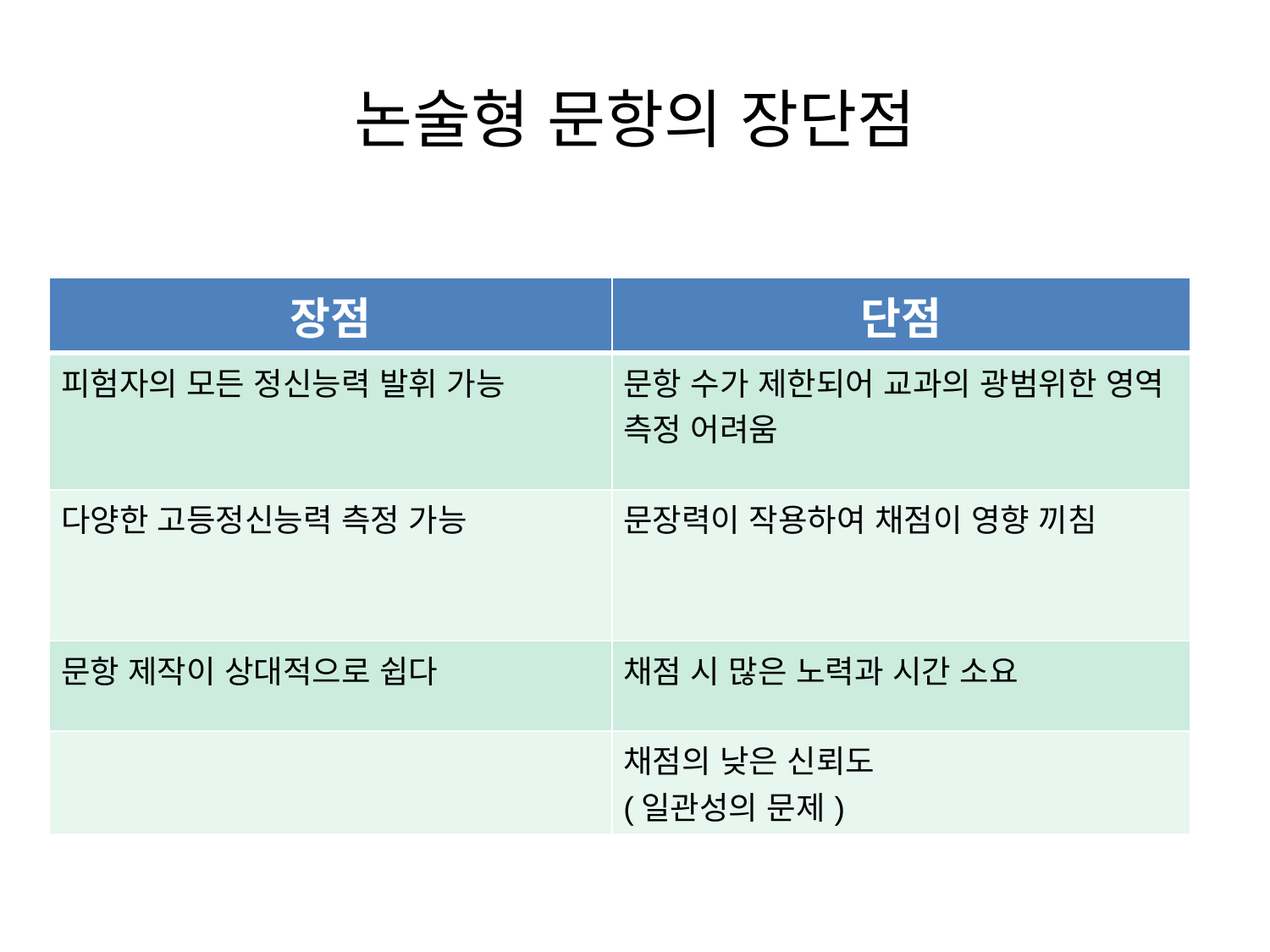

# 논술형 문항의 장단점
| 장점 | 단점 |
| --- | --- |
| 피험자의 모든 정신능력 발휘 가능 | 문항 수가 제한되어 교과의 광범위한 영역 측정 어려움 |
| 다양한 고등정신능력 측정 가능 | 문장력이 작용하여 채점이 영향 끼침 |
| 문항 제작이 상대적으로 쉽다 | 채점 시 많은 노력과 시간 소요 |
|  | 채점의 낮은 신뢰도 (일관성의 문제) |